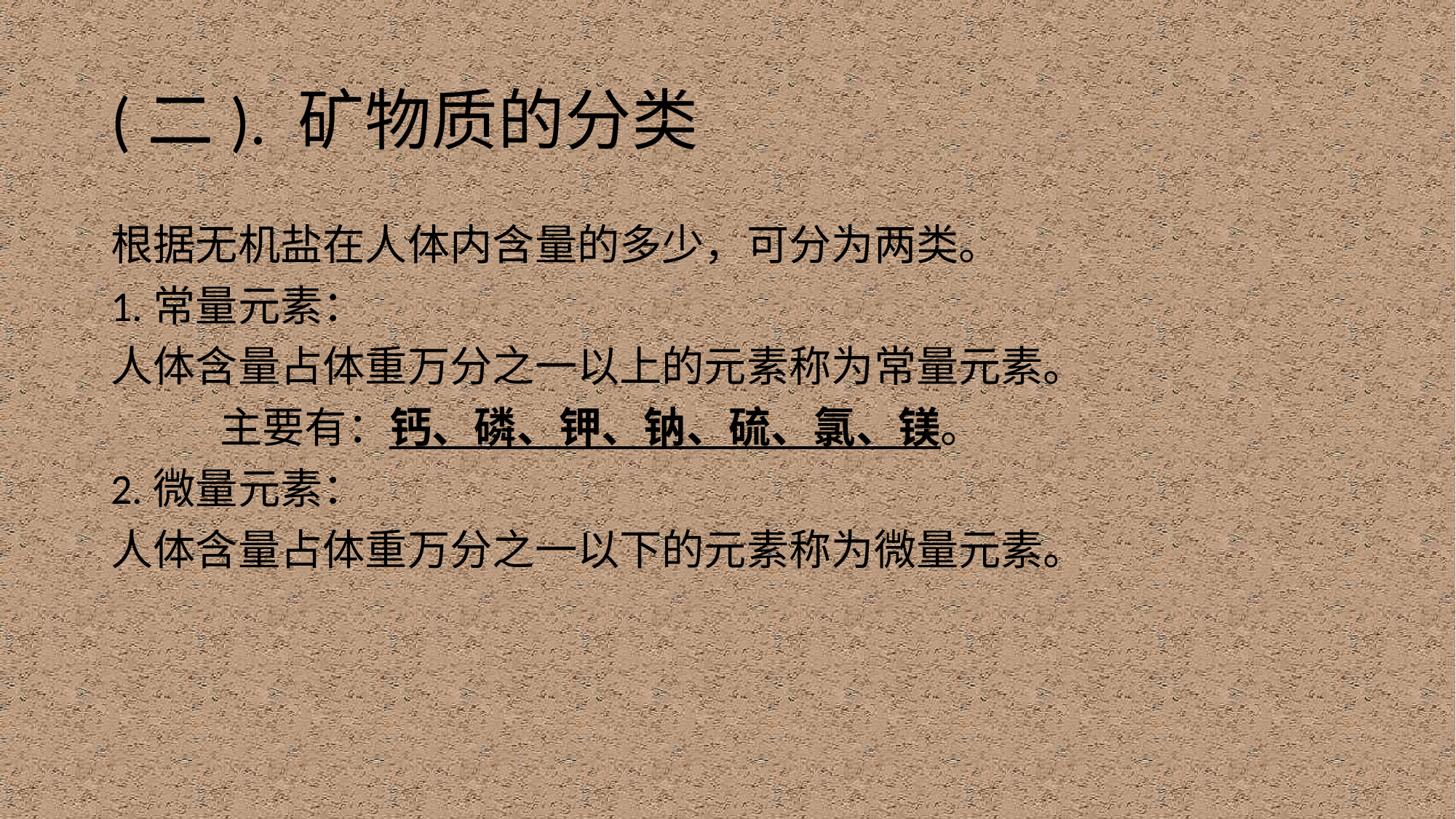

# (二). 矿物质的分类
根据无机盐在人体内含量的多少，可分为两类。
1.常量元素：
人体含量占体重万分之一以上的元素称为常量元素。
	主要有：钙、磷、钾、钠、硫、氯、镁。
2.微量元素：
人体含量占体重万分之一以下的元素称为微量元素。